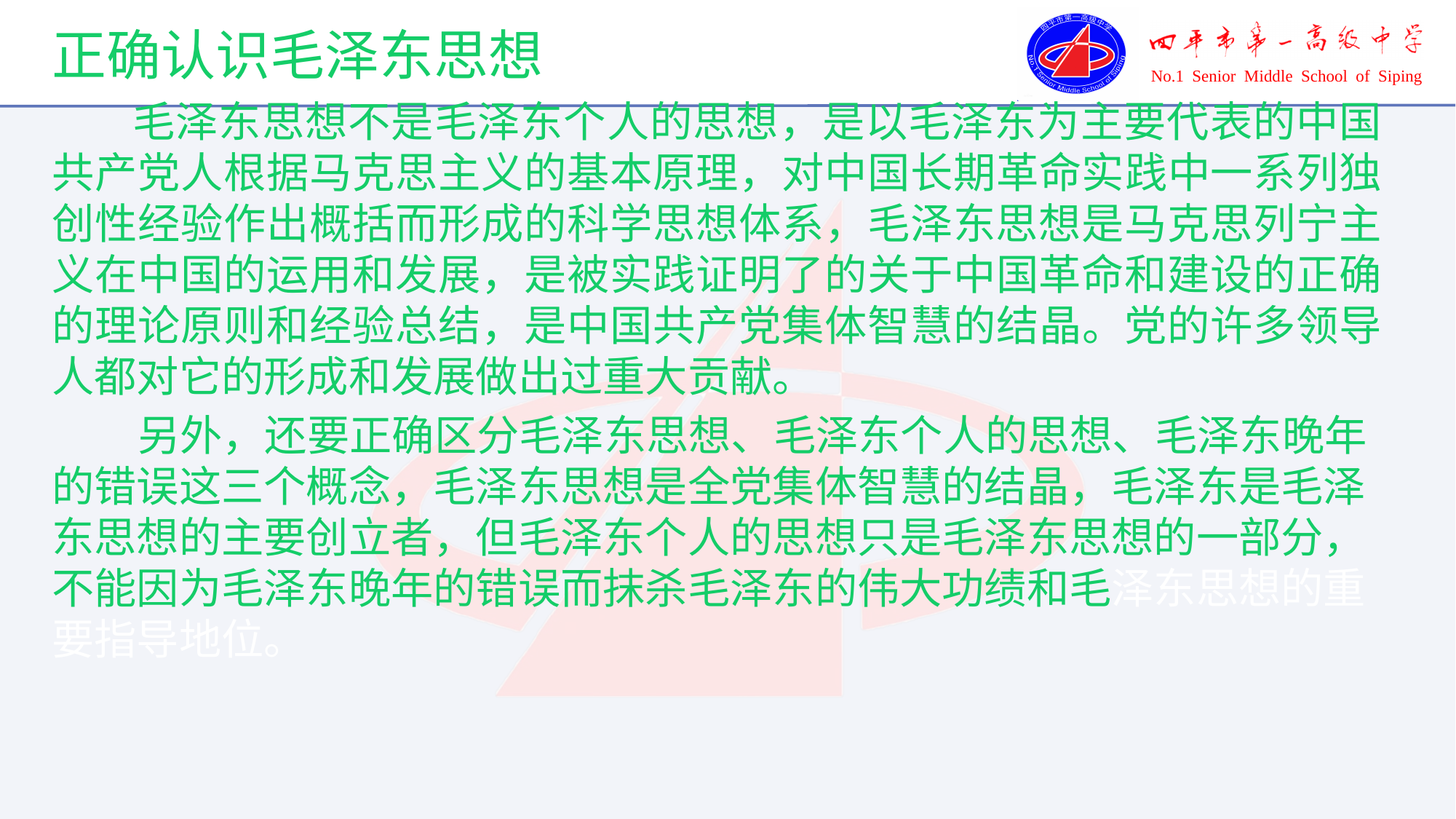

正确认识毛泽东思想
        毛泽东思想不是毛泽东个人的思想，是以毛泽东为主要代表的中国共产党人根据马克思主义的基本原理，对中国长期革命实践中一系列独创性经验作出概括而形成的科学思想体系，毛泽东思想是马克思列宁主义在中国的运用和发展，是被实践证明了的关于中国革命和建设的正确的理论原则和经验总结，是中国共产党集体智慧的结晶。党的许多领导人都对它的形成和发展做出过重大贡献。
        另外，还要正确区分毛泽东思想、毛泽东个人的思想、毛泽东晚年的错误这三个概念，毛泽东思想是全党集体智慧的结晶，毛泽东是毛泽东思想的主要创立者，但毛泽东个人的思想只是毛泽东思想的一部分，不能因为毛泽东晚年的错误而抹杀毛泽东的伟大功绩和毛泽东思想的重要指导地位。